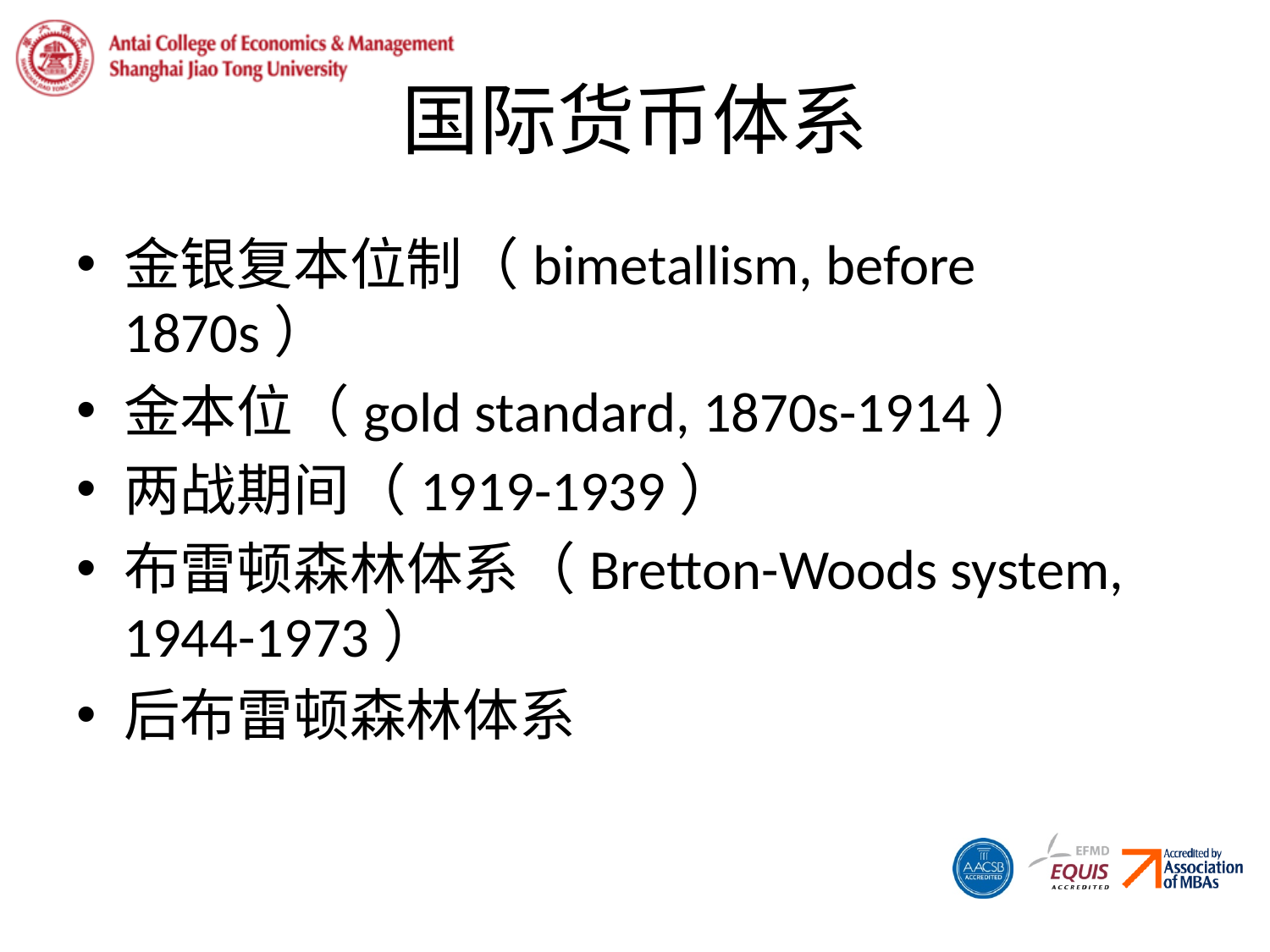

# 国际货币体系
金银复本位制（bimetallism, before 1870s）
金本位（gold standard, 1870s-1914）
两战期间（1919-1939）
布雷顿森林体系（Bretton-Woods system, 1944-1973）
后布雷顿森林体系